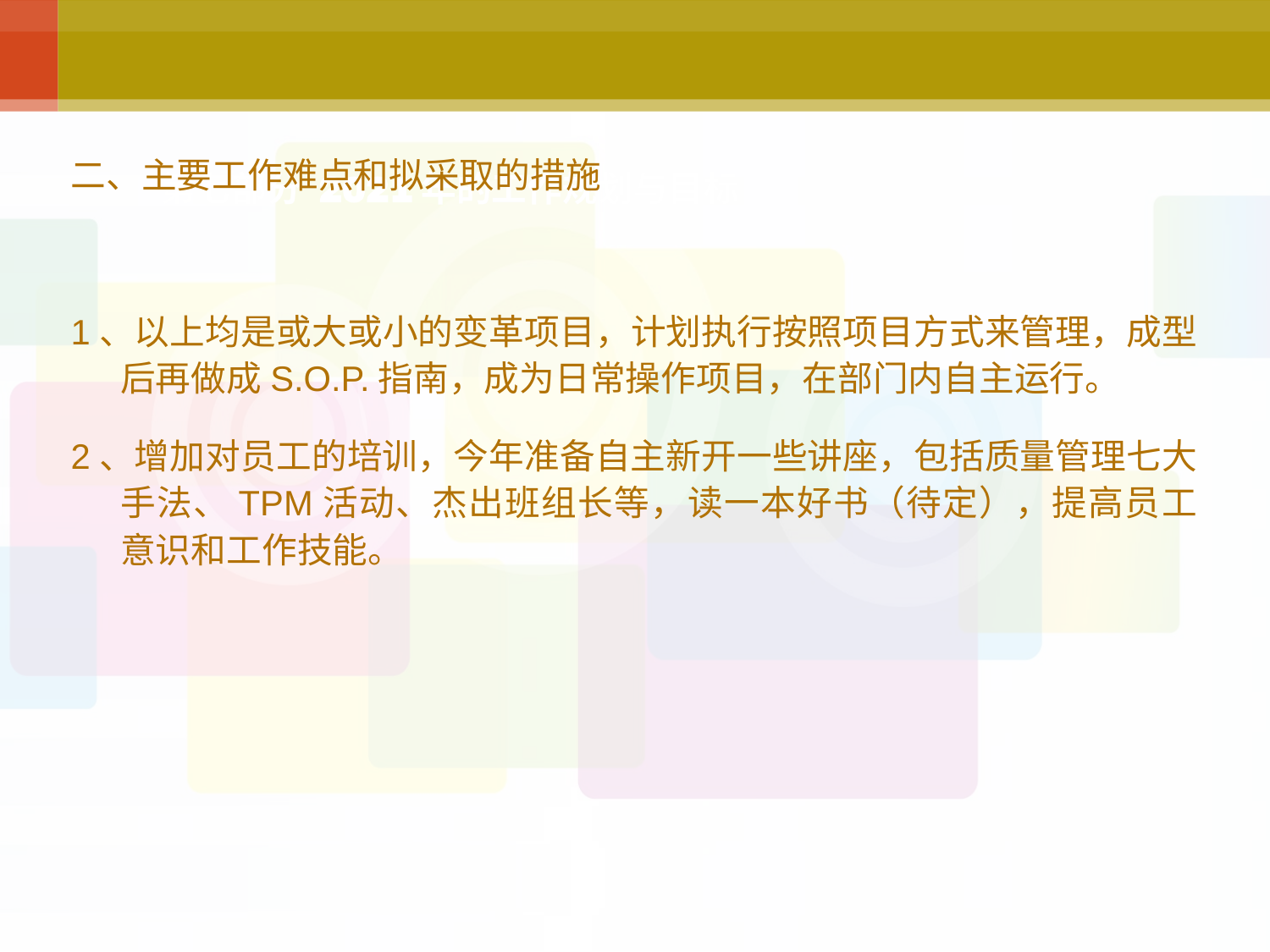

二、主要工作难点和拟采取的措施

1、以上均是或大或小的变革项目，计划执行按照项目方式来管理，成型后再做成S.O.P.指南，成为日常操作项目，在部门内自主运行。
2、增加对员工的培训，今年准备自主新开一些讲座，包括质量管理七大手法、TPM活动、杰出班组长等，读一本好书（待定），提高员工意识和工作技能。
# 第七部分 2021年的工作规划与目标